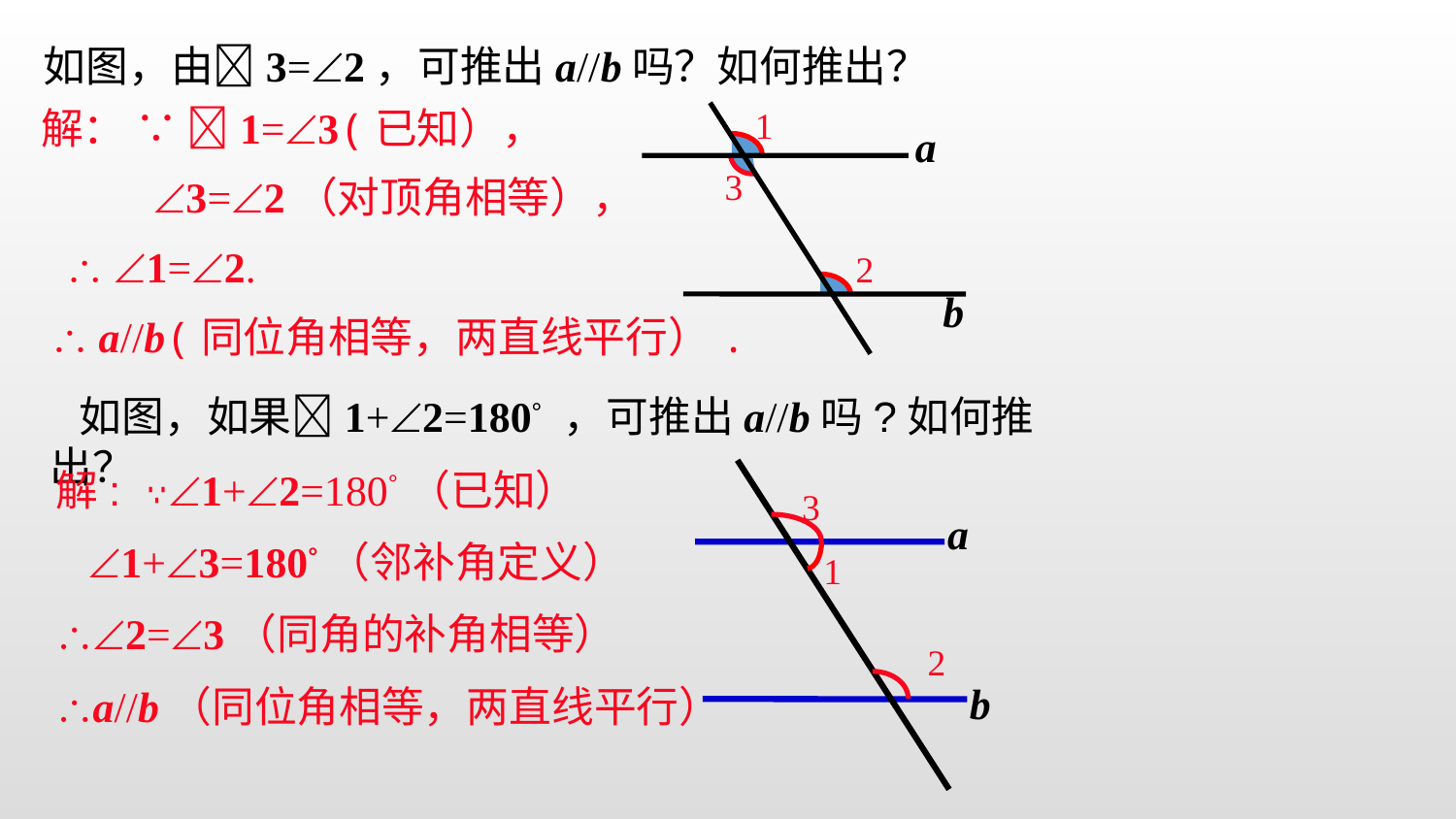

如图，由∠3=∠2，可推出a//b吗？如何推出？
解： ∵ ∠1=∠3(已知），
     ∠3=∠2（对顶角相等），
 ∴ ∠1=∠2.
 ∴ a//b(同位角相等，两直线平行）.
1

a

2

b

3
  如图，如果∠1+∠2=180°  ，可推出a//b吗?如何推出？
解: ∵∠1+∠2=180°（已知）
   ∠1+∠3=180°（邻补角定义）
∴∠2=∠3（同角的补角相等）
∴a//b（同位角相等，两直线平行）

3
a

1

2

b